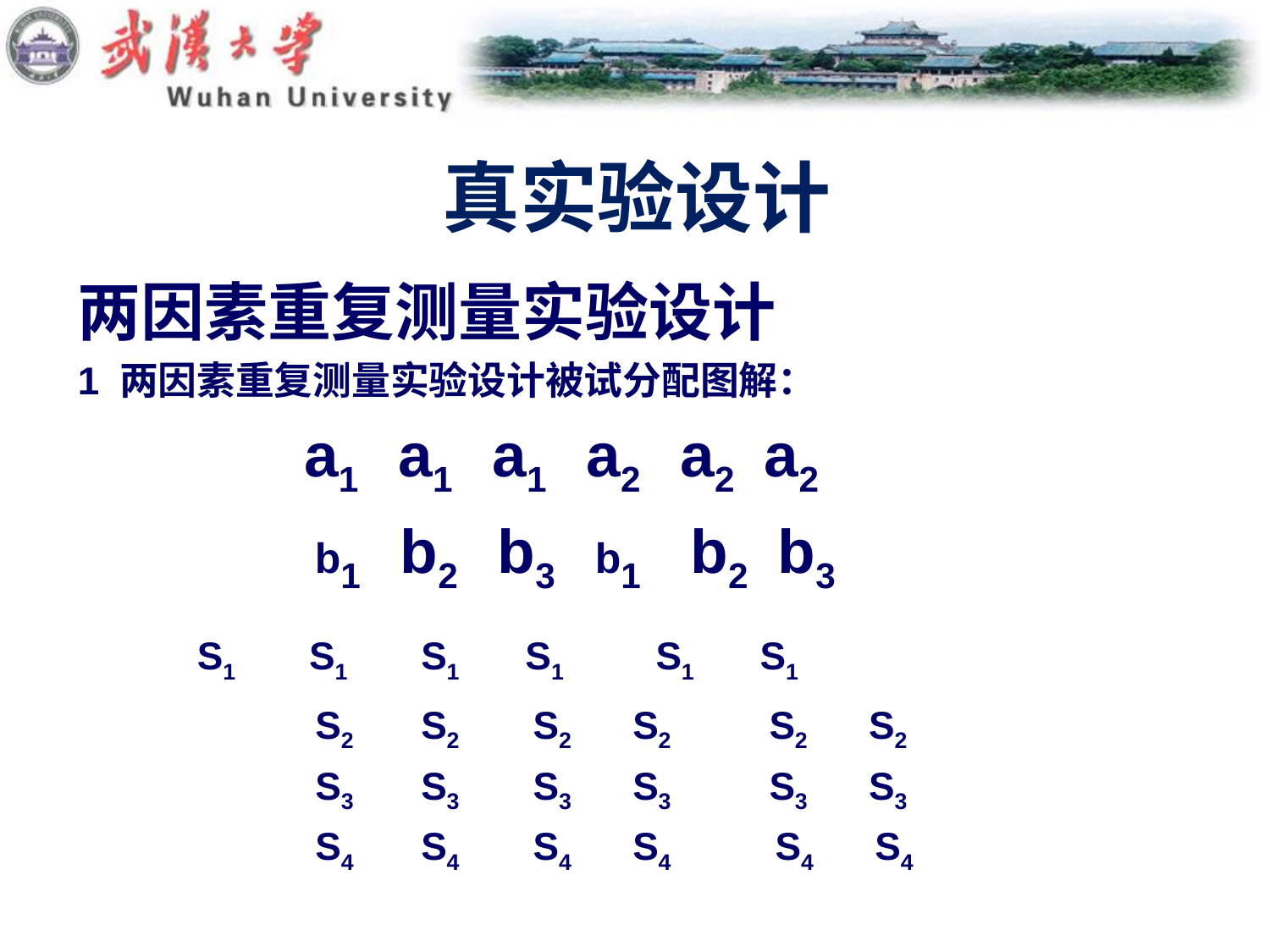

# 真实验设计
两因素重复测量实验设计
1 两因素重复测量实验设计被试分配图解：
                     a1    a1    a1    a2    a2   a2
                    b1    b2    b3    b1     b2   b3
            S1            S1            S1          S1               S1          S1
                      S2           S2            S2          S2                S2          S2
                      S3           S3            S3          S3                S3          S3
                      S4           S4            S4          S4                 S4          S4